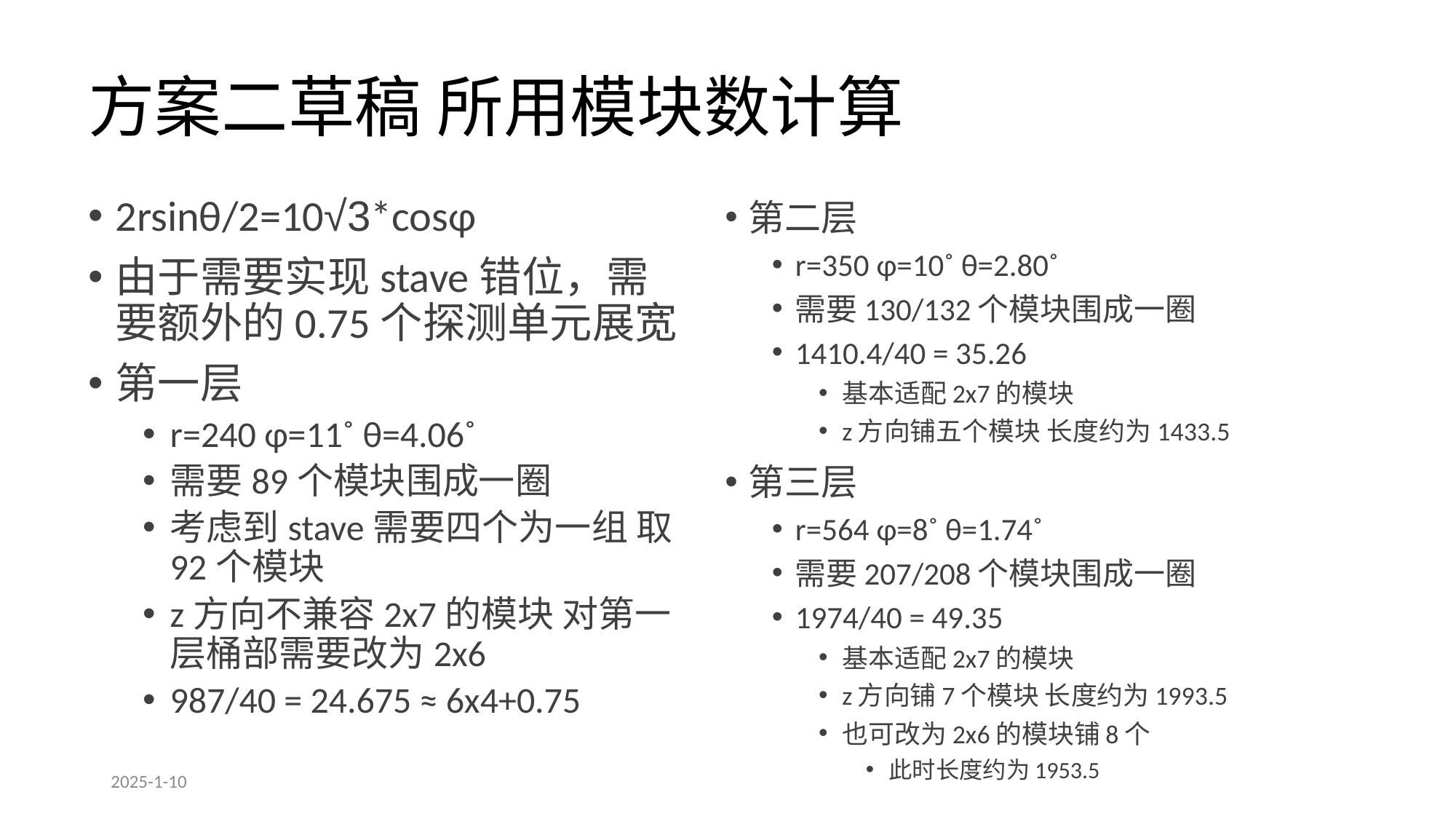

# 方案二草稿 所用模块数计算
2rsinθ/2=10√3*cosφ
由于需要实现stave错位，需要额外的0.75个探测单元展宽
第一层
r=240 φ=11˚ θ=4.06˚
需要89个模块围成一圈
考虑到stave需要四个为一组 取92个模块
z方向不兼容2x7的模块 对第一层桶部需要改为2x6
987/40 = 24.675 ≈ 6x4+0.75
第二层
r=350 φ=10˚ θ=2.80˚
需要130/132个模块围成一圈
1410.4/40 = 35.26
基本适配2x7的模块
z方向铺五个模块 长度约为1433.5
第三层
r=564 φ=8˚ θ=1.74˚
需要207/208个模块围成一圈
1974/40 = 49.35
基本适配2x7的模块
z方向铺7个模块 长度约为1993.5
也可改为2x6的模块铺8个
此时长度约为1953.5

2025-1-10
8